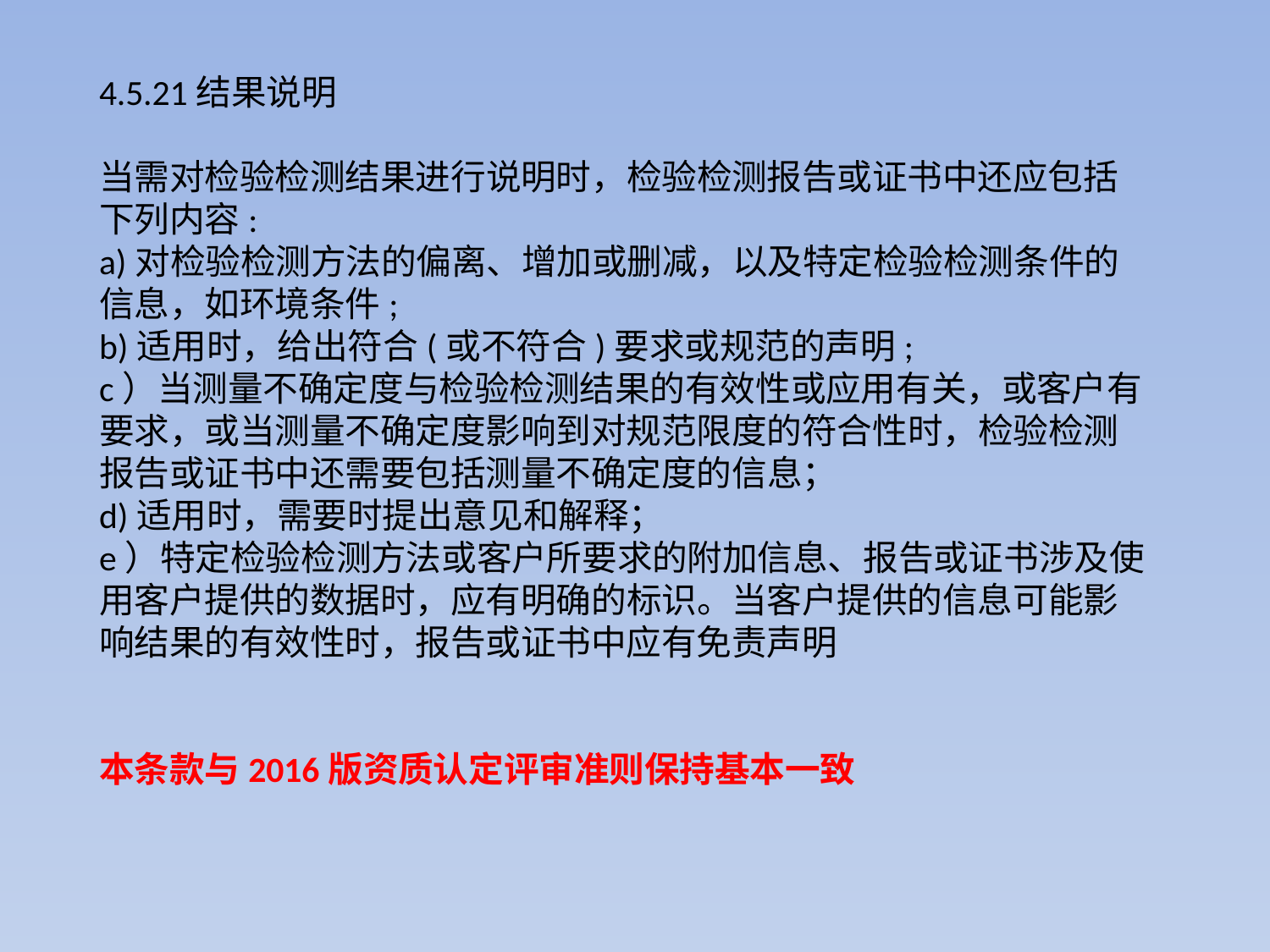

4.5.21结果说明

当需对检验检测结果进行说明时，检验检测报告或证书中还应包括下列内容:
a)对检验检测方法的偏离、增加或删减，以及特定检验检测条件的信息，如环境条件;
b)适用时，给出符合(或不符合)要求或规范的声明;
c）当测量不确定度与检验检测结果的有效性或应用有关，或客户有要求，或当测量不确定度影响到对规范限度的符合性时，检验检测报告或证书中还需要包括测量不确定度的信息；
d)适用时，需要时提出意见和解释；
e）特定检验检测方法或客户所要求的附加信息、报告或证书涉及使用客户提供的数据时，应有明确的标识。当客户提供的信息可能影响结果的有效性时，报告或证书中应有免责声明

本条款与2016版资质认定评审准则保持基本一致